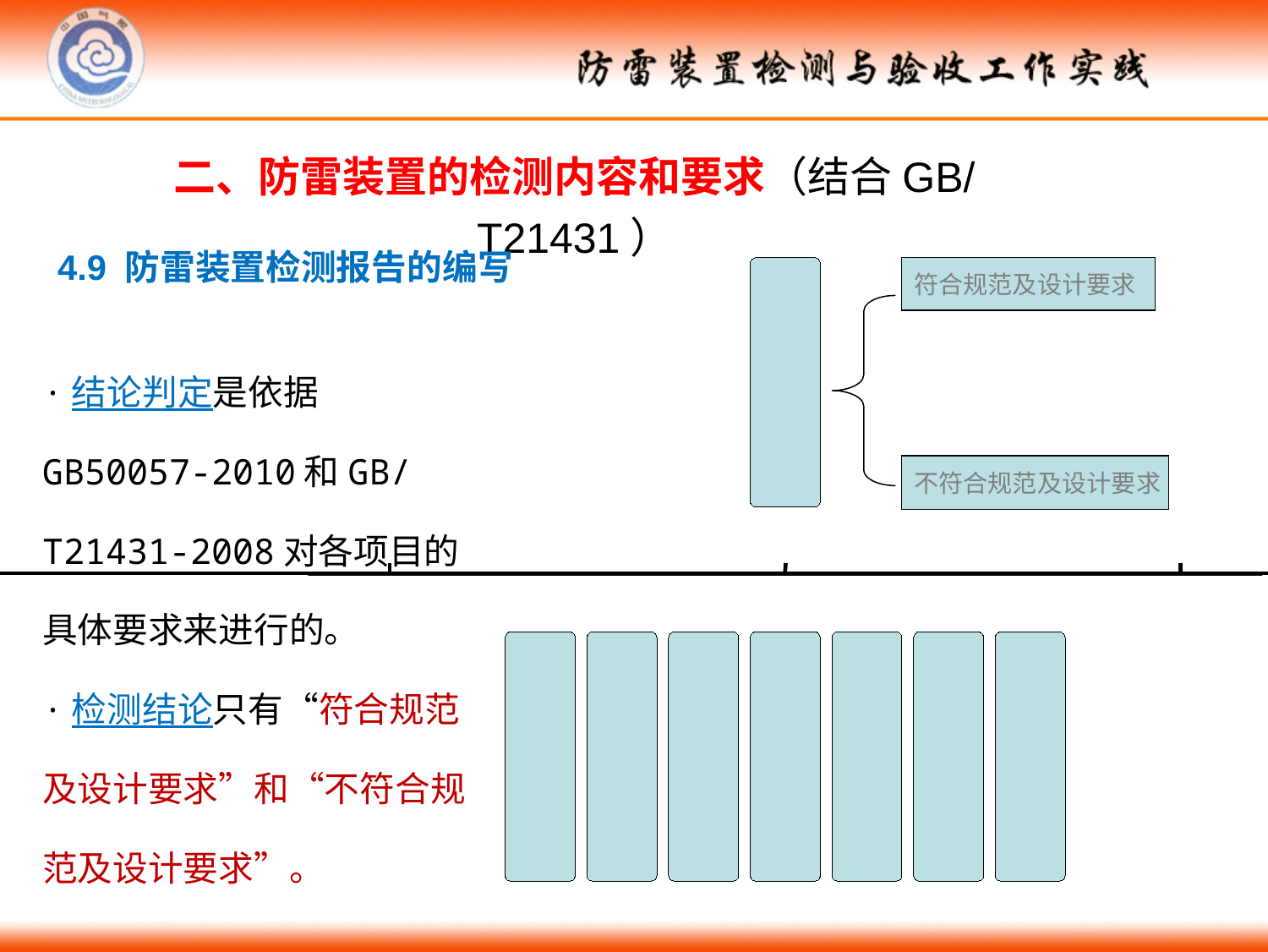

二、防雷装置的检测内容和要求（结合GB/T21431）
4.9 防雷装置检测报告的编写
符合规范及设计要求

·结论判定是依据GB50057-2010和GB/T21431-2008对各项目的具体要求来进行的。
·检测结论只有“符合规范及设计要求”和“不符合规范及设计要求”。
不符合规范及设计要求